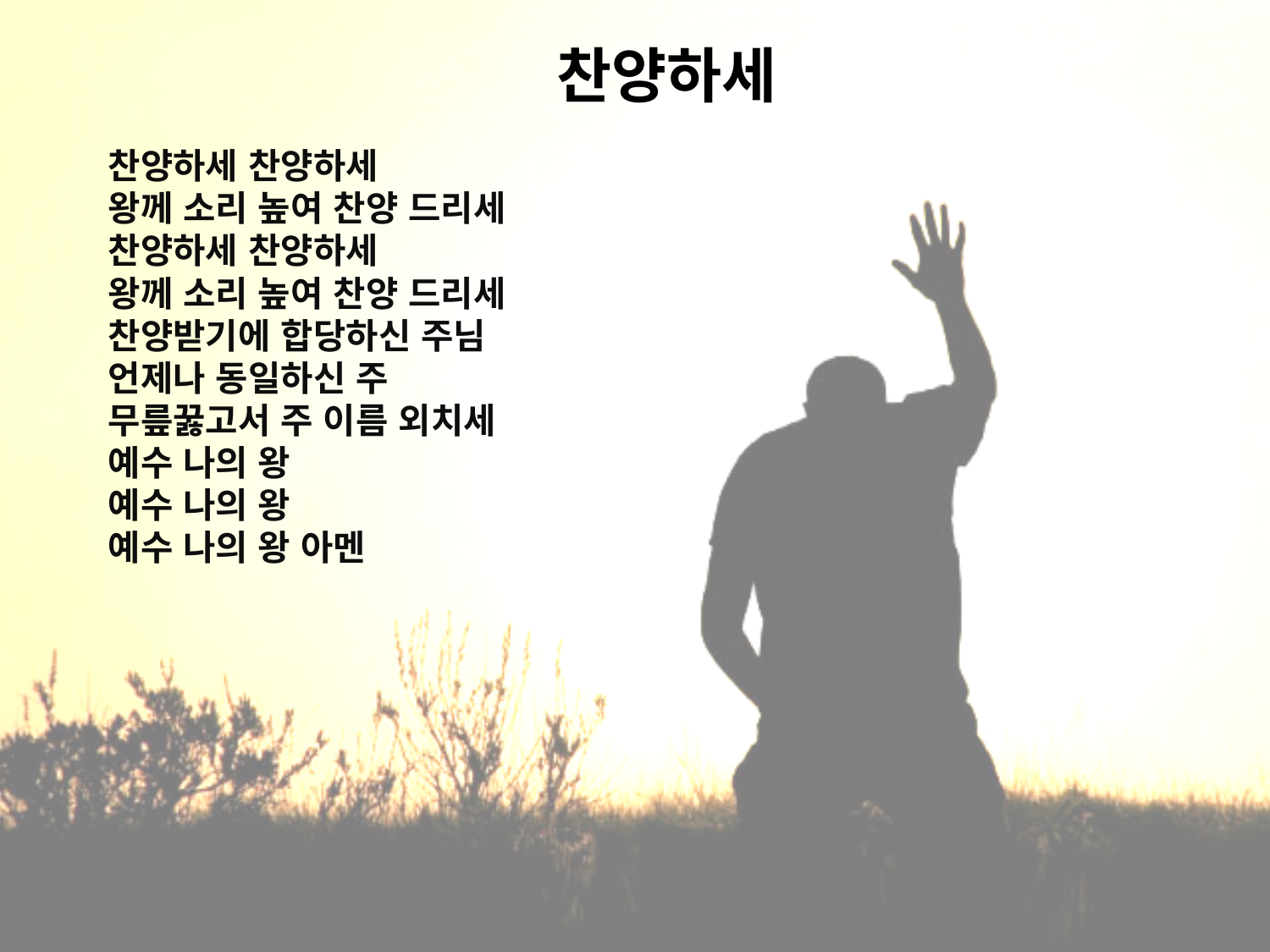

# 찬양하세
찬양하세 찬양하세
왕께 소리 높여 찬양 드리세
찬양하세 찬양하세
왕께 소리 높여 찬양 드리세
찬양받기에 합당하신 주님
언제나 동일하신 주
무릎꿇고서 주 이름 외치세
예수 나의 왕
예수 나의 왕
예수 나의 왕 아멘